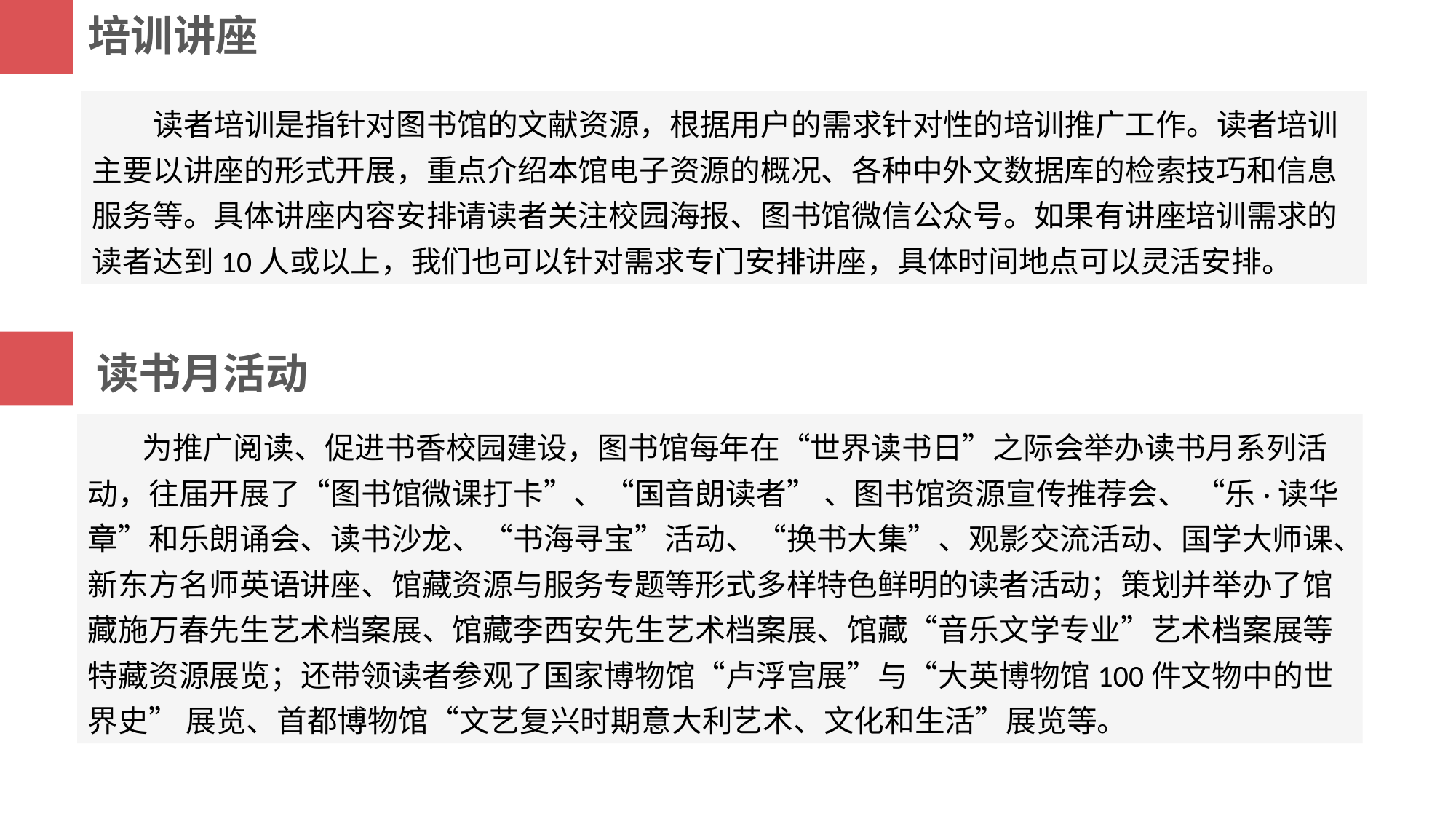

培训讲座
        读者培训是指针对图书馆的文献资源，根据用户的需求针对性的培训推广工作。读者培训主要以讲座的形式开展，重点介绍本馆电子资源的概况、各种中外文数据库的检索技巧和信息服务等。具体讲座内容安排请读者关注校园海报、图书馆微信公众号。如果有讲座培训需求的读者达到10人或以上，我们也可以针对需求专门安排讲座，具体时间地点可以灵活安排。

读书月活动
       为推广阅读、促进书香校园建设，图书馆每年在“世界读书日”之际会举办读书月系列活动，往届开展了“图书馆微课打卡”、“国音朗读者” 、图书馆资源宣传推荐会、 “乐·读华章”和乐朗诵会、读书沙龙、“书海寻宝”活动、“换书大集”、观影交流活动、国学大师课、新东方名师英语讲座、馆藏资源与服务专题等形式多样特色鲜明的读者活动；策划并举办了馆藏施万春先生艺术档案展、馆藏李西安先生艺术档案展、馆藏“音乐文学专业”艺术档案展等特藏资源展览；还带领读者参观了国家博物馆“卢浮宫展”与“大英博物馆100件文物中的世界史” 展览、首都博物馆“文艺复兴时期意大利艺术、文化和生活”展览等。